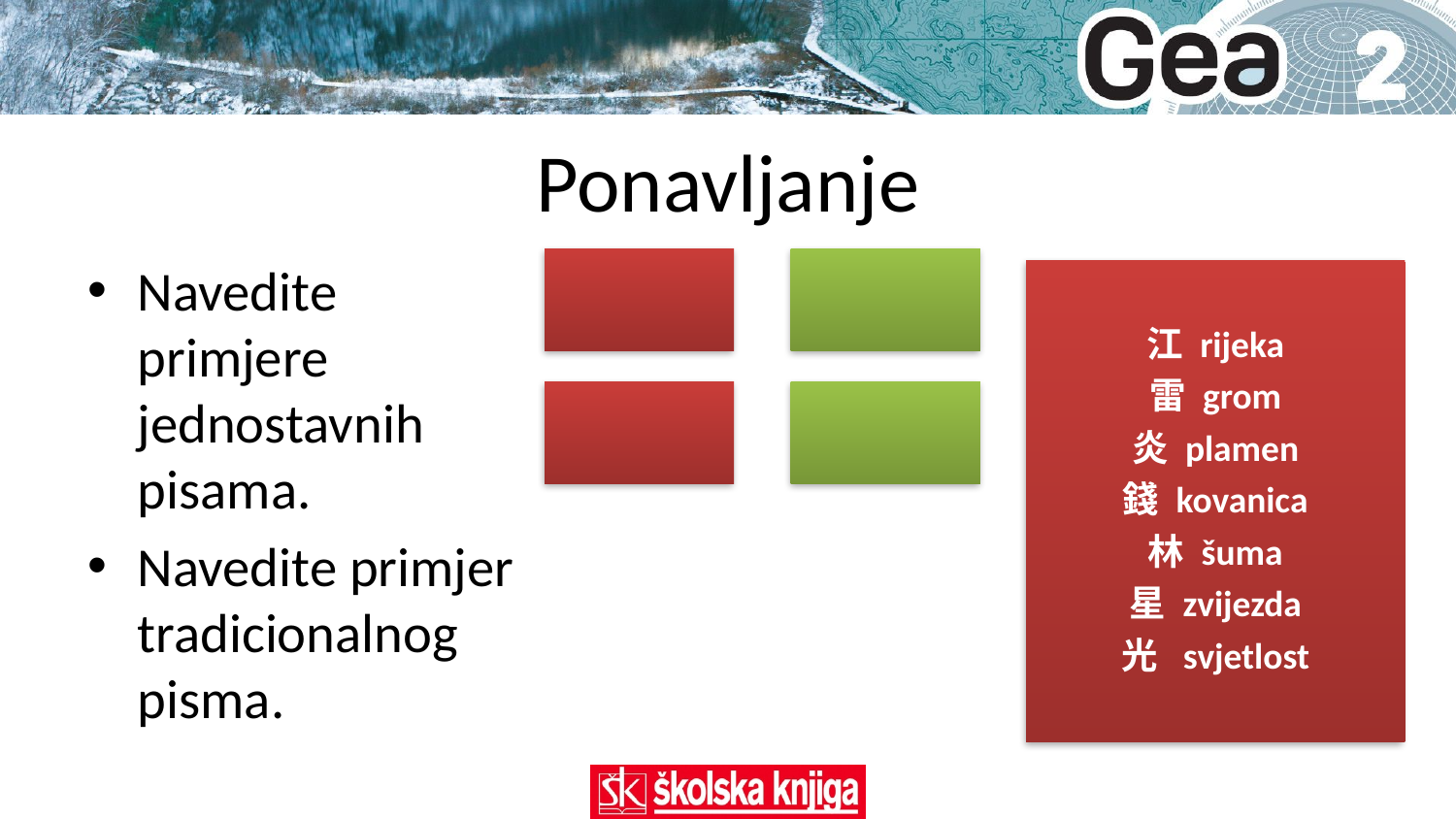

# Ponavljanje

Navedite primjere jednostavnih pisama.
Navedite primjer tradicionalnog pisma.

江 rijeka
雷 grom
炎 plamen
錢 kovanica
林 šuma
星 zvijezda
光  svjetlost